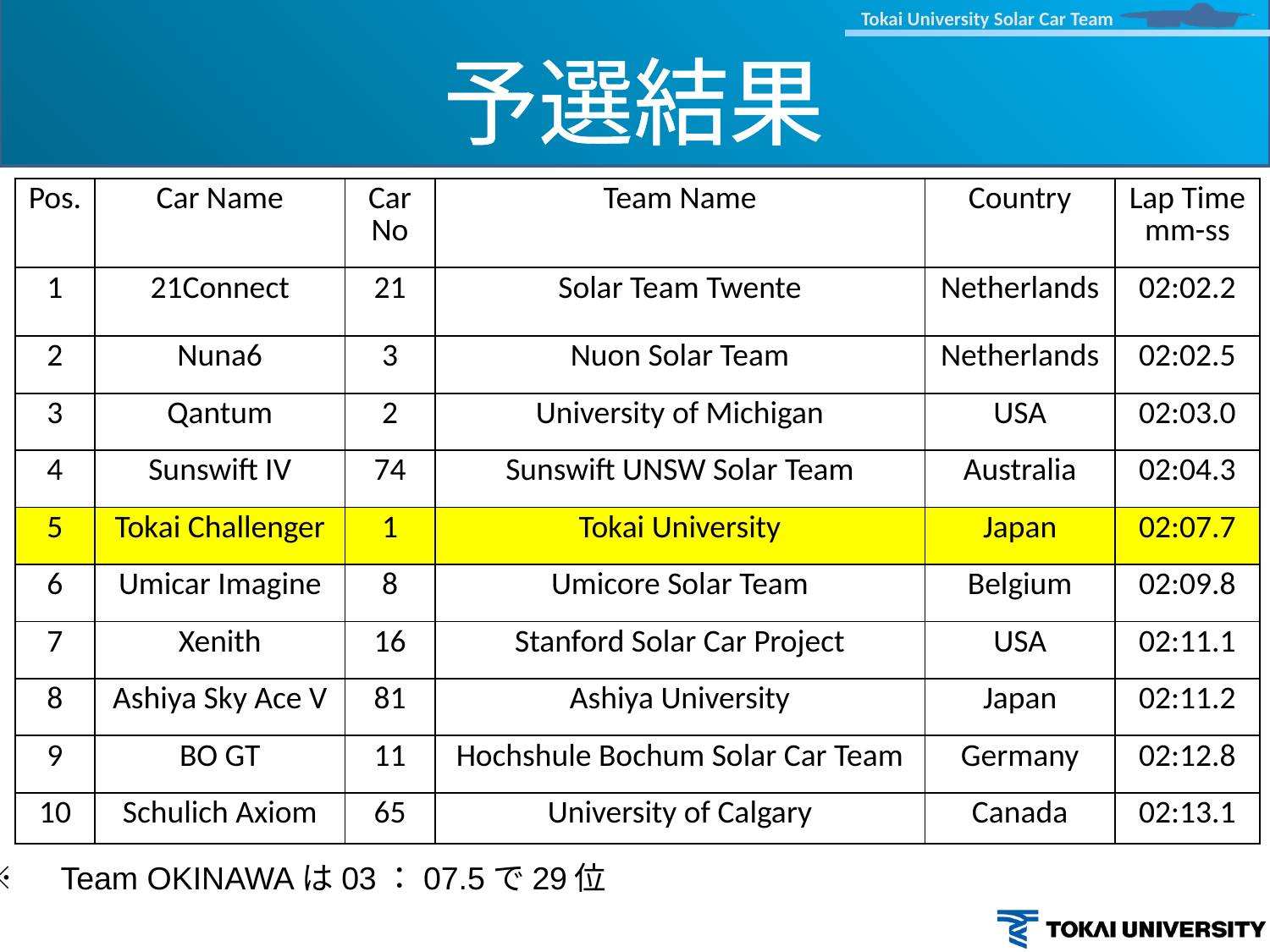

予選結果
| Pos. | Car Name | Car No | Team Name | Country | Lap Time mm-ss |
| --- | --- | --- | --- | --- | --- |
| 1 | 21Connect | 21 | Solar Team Twente | Netherlands | 02:02.2 |
| 2 | Nuna6 | 3 | Nuon Solar Team | Netherlands | 02:02.5 |
| 3 | Qantum | 2 | University of Michigan | USA | 02:03.0 |
| 4 | Sunswift IV | 74 | Sunswift UNSW Solar Team | Australia | 02:04.3 |
| 5 | Tokai Challenger | 1 | Tokai University | Japan | 02:07.7 |
| 6 | Umicar Imagine | 8 | Umicore Solar Team | Belgium | 02:09.8 |
| 7 | Xenith | 16 | Stanford Solar Car Project | USA | 02:11.1 |
| 8 | Ashiya Sky Ace V | 81 | Ashiya University | Japan | 02:11.2 |
| 9 | BO GT | 11 | Hochshule Bochum Solar Car Team | Germany | 02:12.8 |
| 10 | Schulich Axiom | 65 | University of Calgary | Canada | 02:13.1 |
※　Team OKINAWAは03：07.5で29位